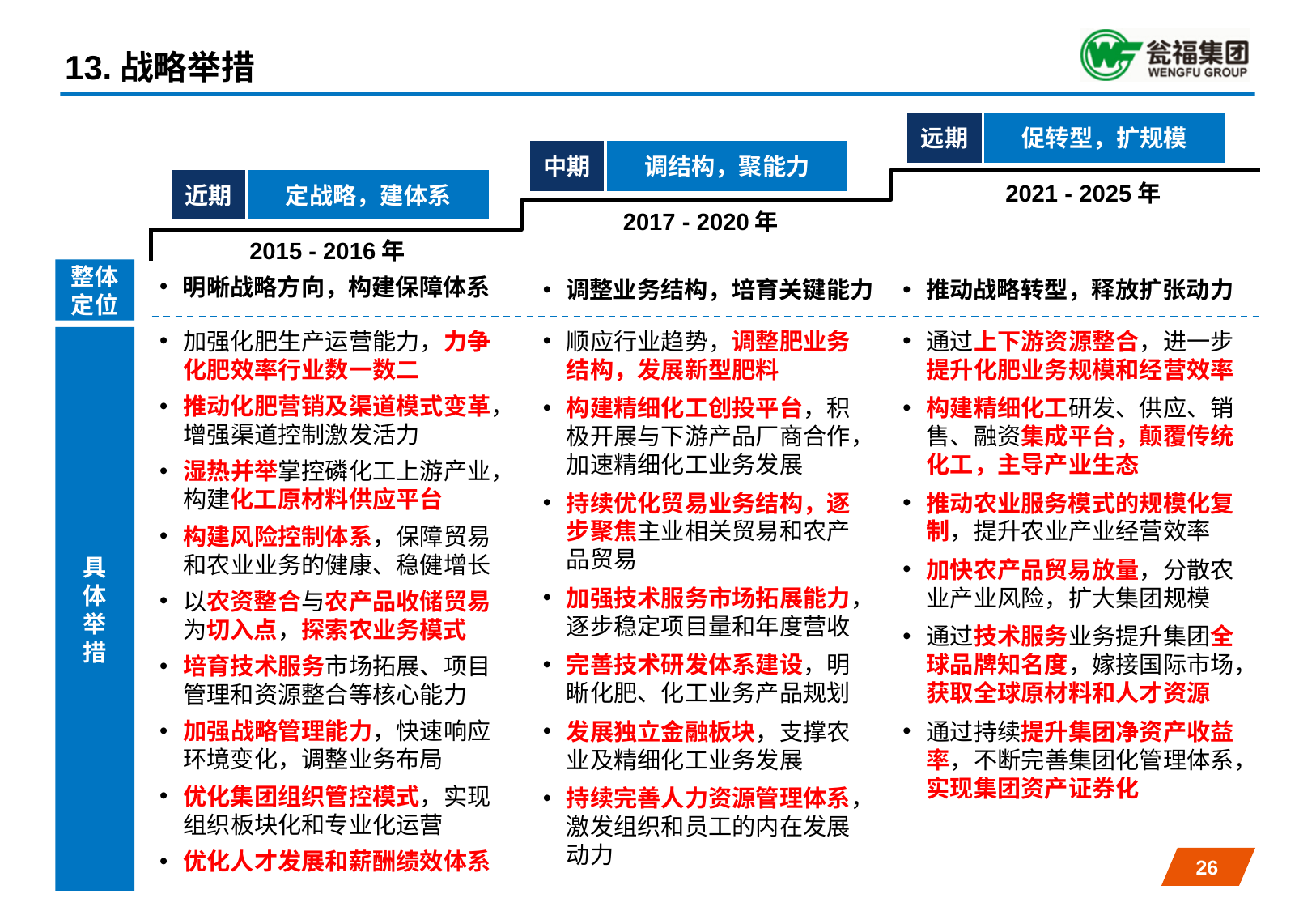

13.战略举措
#
远期
促转型，扩规模
中期
调结构，聚能力
近期
定战略，建体系
2021 - 2025年
2017 - 2020年
2015 - 2016年
整体
定位
明晰战略方向，构建保障体系
调整业务结构，培育关键能力
推动战略转型，释放扩张动力
加强化肥生产运营能力，力争化肥效率行业数一数二
推动化肥营销及渠道模式变革，增强渠道控制激发活力
湿热并举掌控磷化工上游产业，构建化工原材料供应平台
构建风险控制体系，保障贸易和农业业务的健康、稳健增长
以农资整合与农产品收储贸易为切入点，探索农业务模式
培育技术服务市场拓展、项目管理和资源整合等核心能力
加强战略管理能力，快速响应环境变化，调整业务布局
优化集团组织管控模式，实现组织板块化和专业化运营
优化人才发展和薪酬绩效体系
顺应行业趋势，调整肥业务结构，发展新型肥料
构建精细化工创投平台，积极开展与下游产品厂商合作，加速精细化工业务发展
持续优化贸易业务结构，逐步聚焦主业相关贸易和农产品贸易
加强技术服务市场拓展能力，逐步稳定项目量和年度营收
完善技术研发体系建设，明晰化肥、化工业务产品规划
发展独立金融板块，支撑农业及精细化工业务发展
持续完善人力资源管理体系，激发组织和员工的内在发展动力
通过上下游资源整合，进一步提升化肥业务规模和经营效率
构建精细化工研发、供应、销售、融资集成平台，颠覆传统化工，主导产业生态
推动农业服务模式的规模化复制，提升农业产业经营效率
加快农产品贸易放量，分散农业产业风险，扩大集团规模
通过技术服务业务提升集团全球品牌知名度，嫁接国际市场，获取全球原材料和人才资源
通过持续提升集团净资产收益率，不断完善集团化管理体系，实现集团资产证券化
具
体
举
措